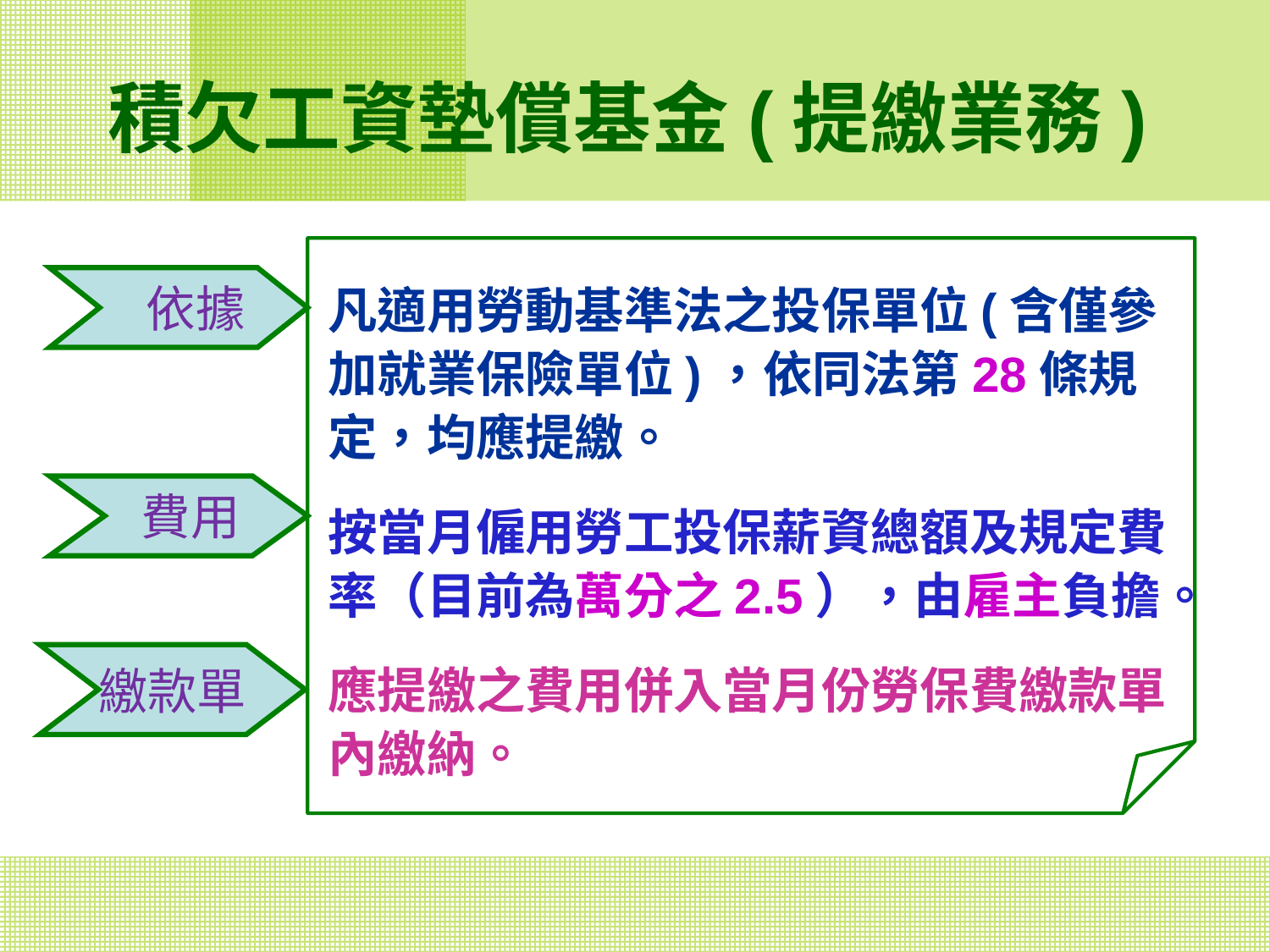

# 積欠工資墊償基金(提繳業務)

凡適用勞動基準法之投保單位(含僅參加就業保險單位)，依同法第28條規定，均應提繳。
按當月僱用勞工投保薪資總額及規定費率（目前為萬分之2.5），由雇主負擔。
應提繳之費用併入當月份勞保費繳款單內繳納。

依據
費用
          繳款單